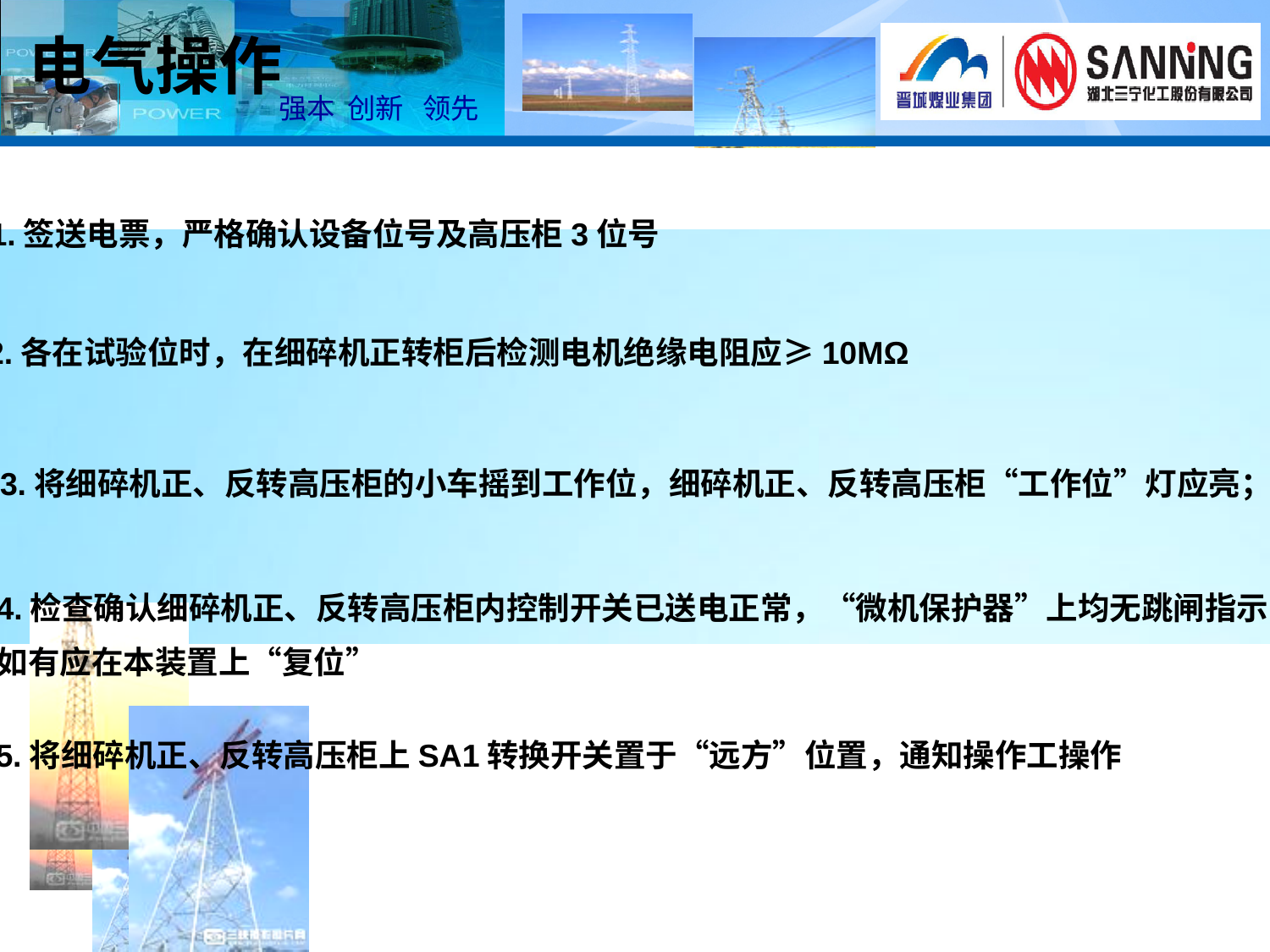

电气操作
1.签送电票，严格确认设备位号及高压柜3位号
2.各在试验位时，在细碎机正转柜后检测电机绝缘电阻应≥10MΩ
3.将细碎机正、反转高压柜的小车摇到工作位，细碎机正、反转高压柜“工作位”灯应亮；
4.检查确认细碎机正、反转高压柜内控制开关已送电正常，“微机保护器”上均无跳闸指示,
如有应在本装置上“复位”
5.将细碎机正、反转高压柜上SA1转换开关置于“远方”位置，通知操作工操作